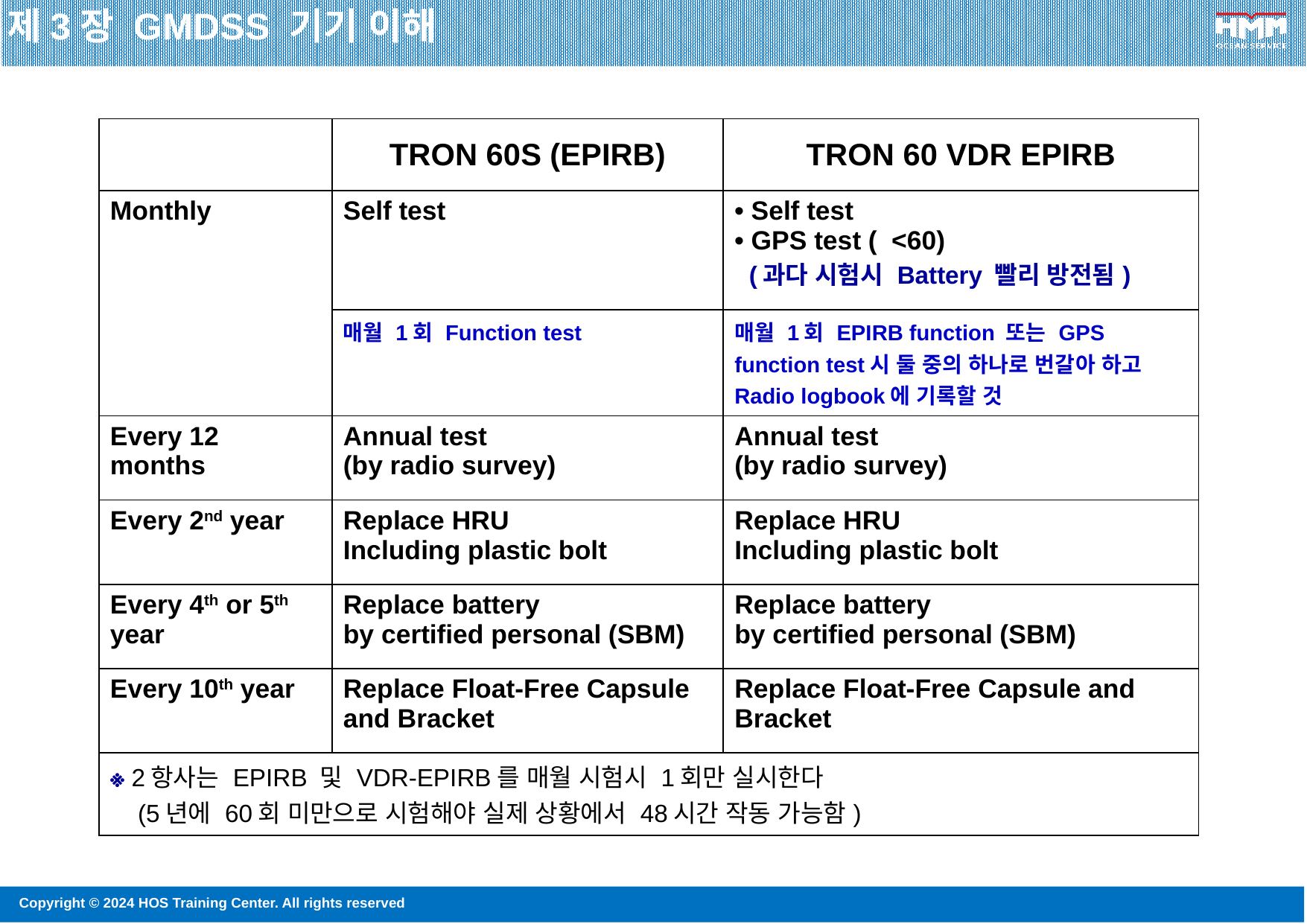

제3장 GMDSS 기기 이해
|  | TRON 60S (EPIRB) | TRON 60 VDR EPIRB |
| --- | --- | --- |
| Monthly | Self test | • Self test • GPS test ( <60) (과다 시험시 Battery 빨리 방전됨) |
|  | 매월 1회 Function test | 매월 1회 EPIRB function 또는 GPS function test시 둘 중의 하나로 번갈아 하고 Radio logbook에 기록할 것 |
| Every 12 months | Annual test (by radio survey) | Annual test (by radio survey) |
| Every 2nd year | Replace HRU Including plastic bolt | Replace HRU Including plastic bolt |
| Every 4th or 5th year | Replace battery by certified personal (SBM) | Replace battery by certified personal (SBM) |
| Every 10th year | Replace Float-Free Capsule and Bracket | Replace Float-Free Capsule and Bracket |
| ※ 2항사는 EPIRB 및 VDR-EPIRB를 매월 시험시 1회만 실시한다 (5년에 60회 미만으로 시험해야 실제 상황에서 48시간 작동 가능함) |  |  |
66